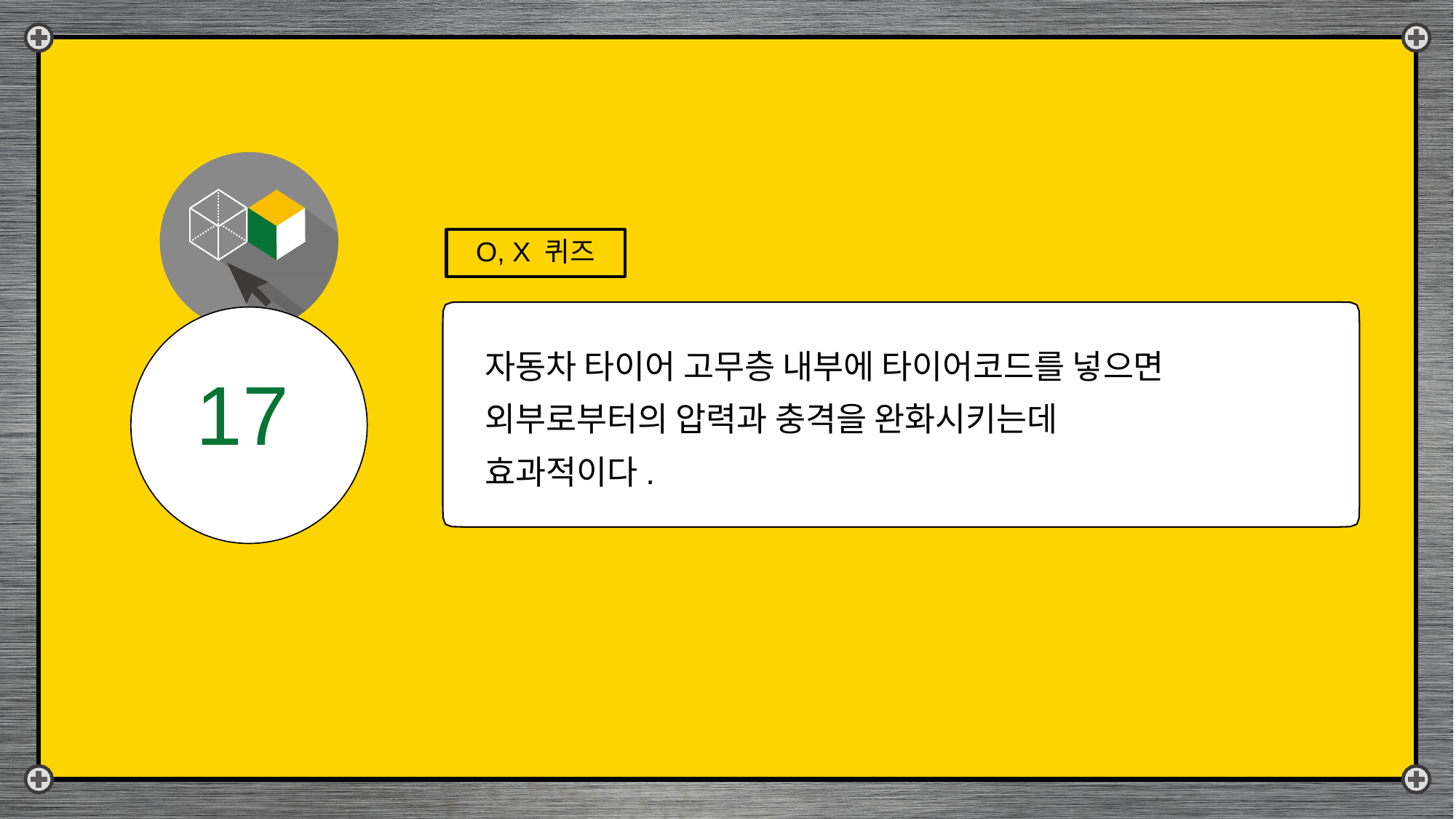

O, X 퀴즈

# 자동차 타이어 고무층 내부에 타이어코드를 넣으면  외부로부터의 압력과 충격을 완화시키는데 효과적이다.
17